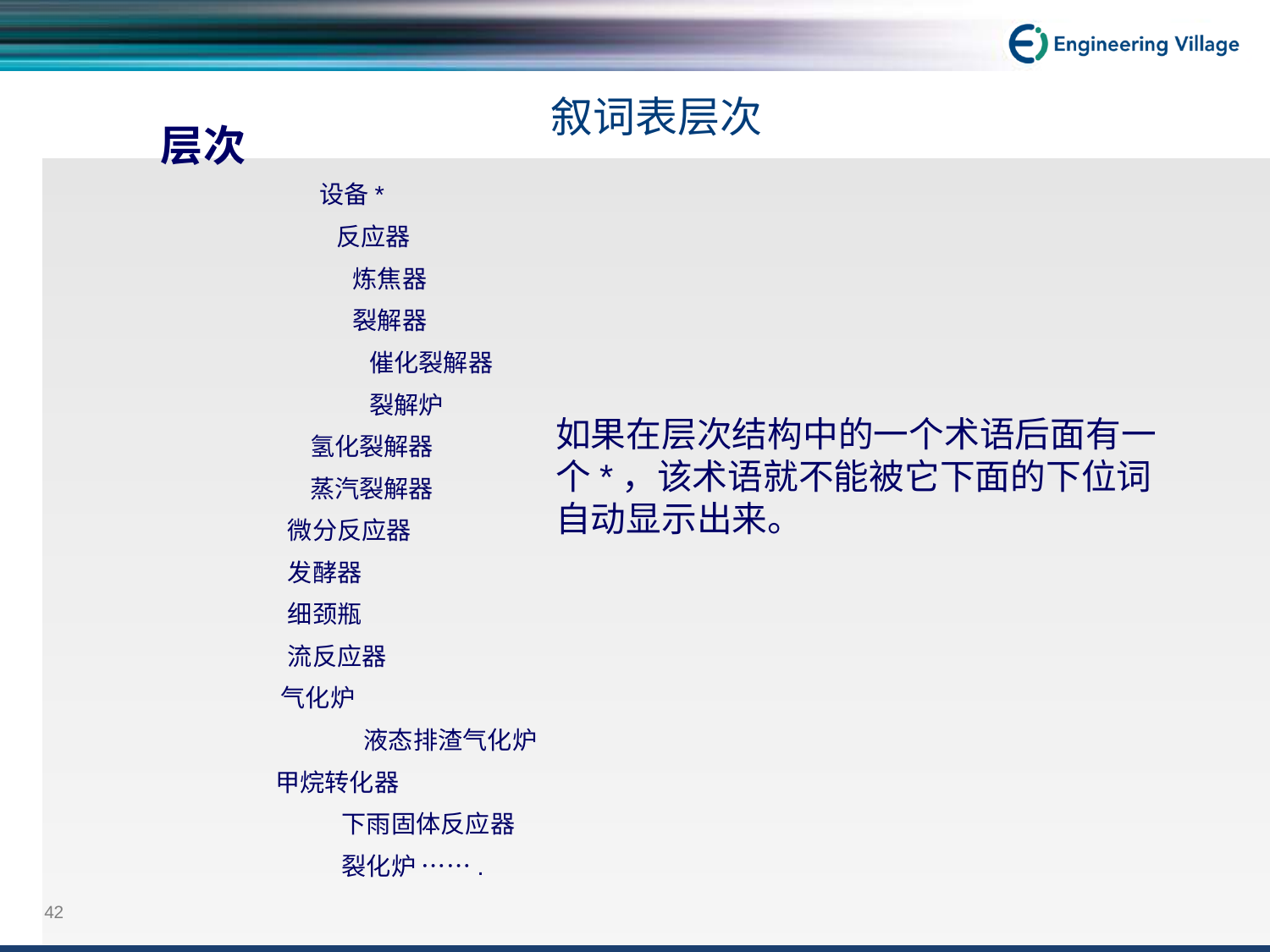

# 叙词表层次
层次
		设备*
		  反应器
		     炼焦器
		     裂解器
		        催化裂解器
		        裂解炉
                          氢化裂解器
                          蒸汽裂解器
                      微分反应器
                      发酵器
                      细颈瓶
                      流反应器
	               气化炉
		       液态排渣气化炉
	              甲烷转化器
		   下雨固体反应器
		   裂化炉 …….

如果在层次结构中的一个术语后面有一个*，该术语就不能被它下面的下位词自动显示出来。
42